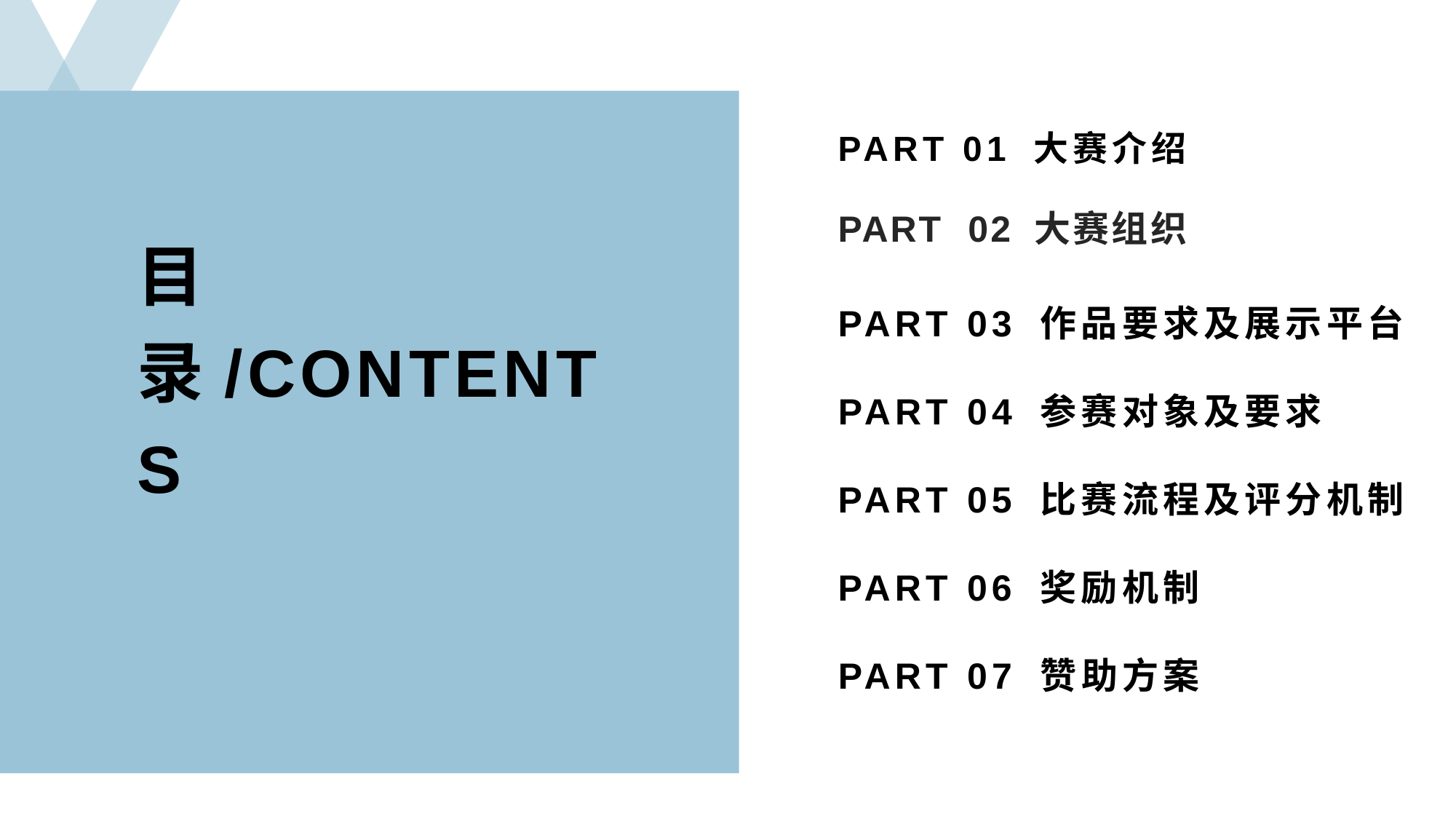

PART 01 大赛介绍

PART  02 大赛组织
PART 03 作品要求及展示平台
PART 04 参赛对象及要求
目 录/CONTENTS
PART 05 比赛流程及评分机制
PART 06 奖励机制
PART 07 赞助方案